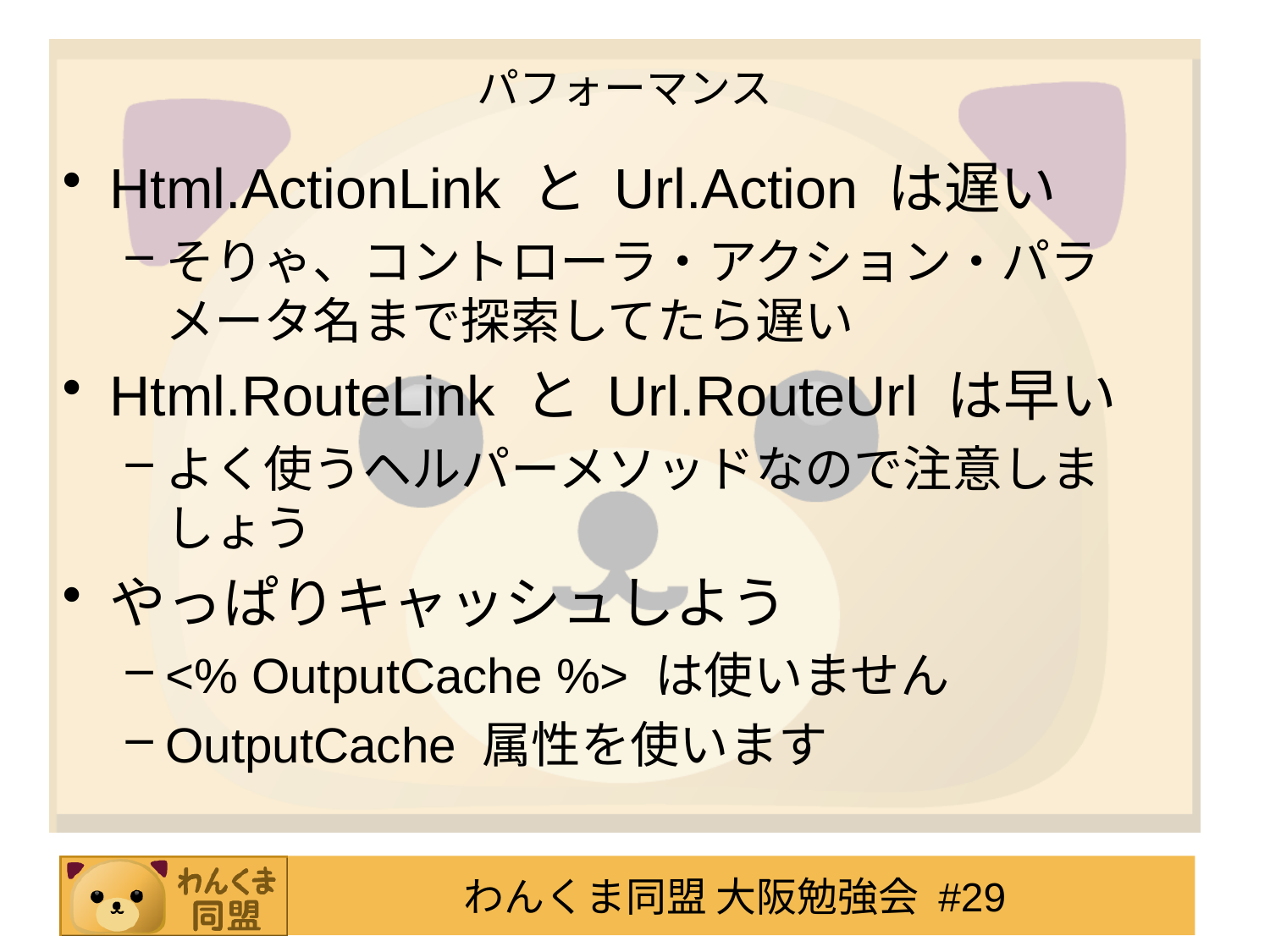

# パフォーマンス
Html.ActionLink と Url.Action は遅い
そりゃ、コントローラ・アクション・パラメータ名まで探索してたら遅い
Html.RouteLink と Url.RouteUrl は早い
よく使うヘルパーメソッドなので注意しましょう
やっぱりキャッシュしよう
<% OutputCache %> は使いません
OutputCache 属性を使います